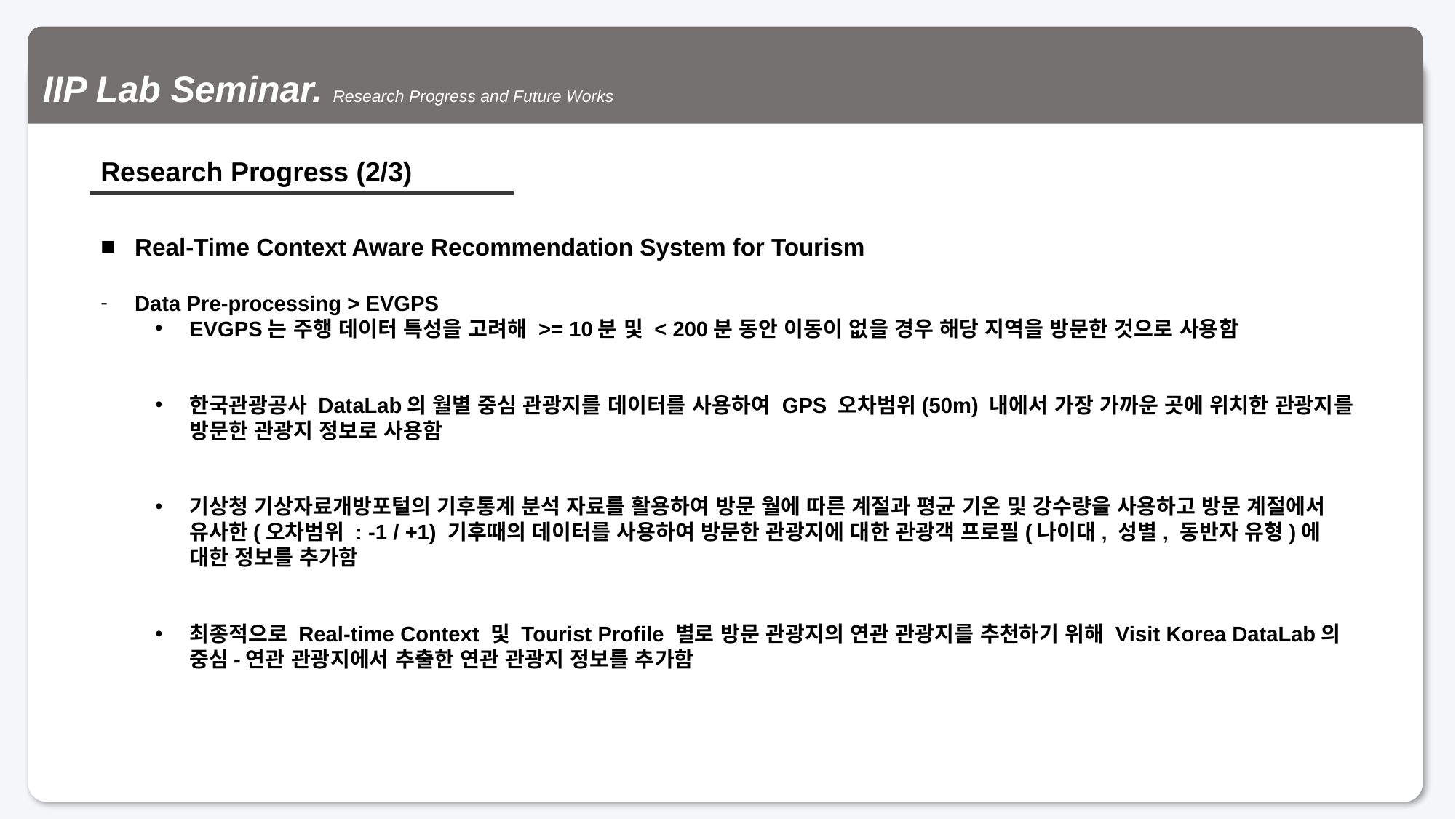

IIP Lab Seminar. Research Progress and Future Works

Research Progress (2/3)
Real-Time Context Aware Recommendation System for Tourism

Data Pre-processing > EVGPS
EVGPS는 주행 데이터 특성을 고려해 >= 10분 및 < 200분 동안 이동이 없을 경우 해당 지역을 방문한 것으로 사용함

한국관광공사 DataLab의 월별 중심 관광지를 데이터를 사용하여 GPS 오차범위(50m) 내에서 가장 가까운 곳에 위치한 관광지를 방문한 관광지 정보로 사용함

기상청 기상자료개방포털의 기후통계 분석 자료를 활용하여 방문 월에 따른 계절과 평균 기온 및 강수량을 사용하고 방문 계절에서 유사한(오차범위 : -1 / +1) 기후때의 데이터를 사용하여 방문한 관광지에 대한 관광객 프로필(나이대, 성별, 동반자 유형)에 대한 정보를 추가함

최종적으로 Real-time Context 및 Tourist Profile 별로 방문 관광지의 연관 관광지를 추천하기 위해 Visit Korea DataLab의 중심-연관 관광지에서 추출한 연관 관광지 정보를 추가함
11